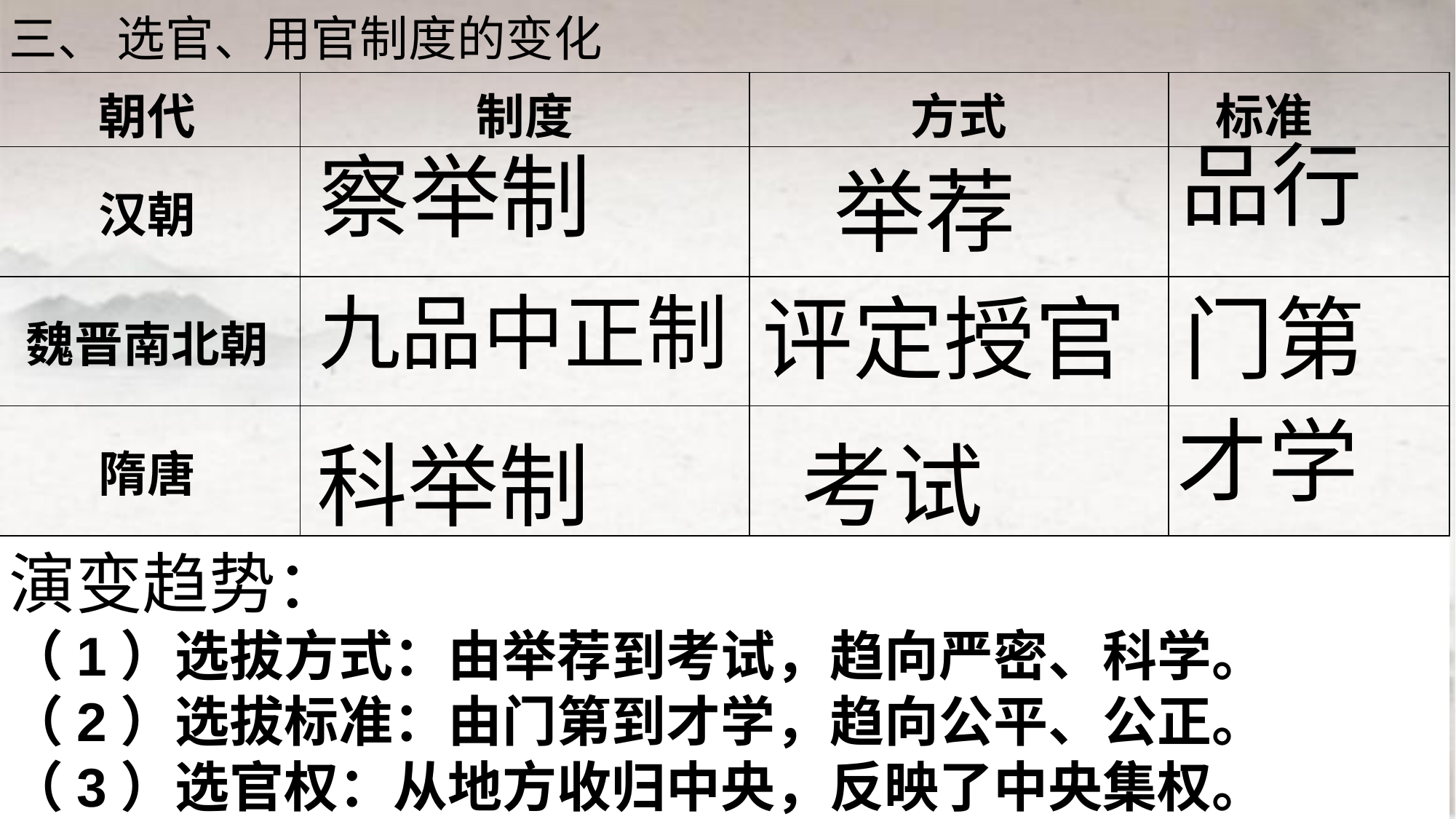

三、 选官、用官制度的变化
| 朝代 | 制度 | 方式 | 标准 |
| --- | --- | --- | --- |
| 汉朝 |  |  |  |
| 魏晋南北朝 |  |  |  |
| 隋唐 |  |  |  |
品行
察举制
 举荐
九品中正制
评定授官
门第
才学
科举制
考试
演变趋势：
（1）选拔方式：由举荐到考试，趋向严密、科学。
（2）选拔标准：由门第到才学，趋向公平、公正。
（3）选官权：从地方收归中央，反映了中央集权。